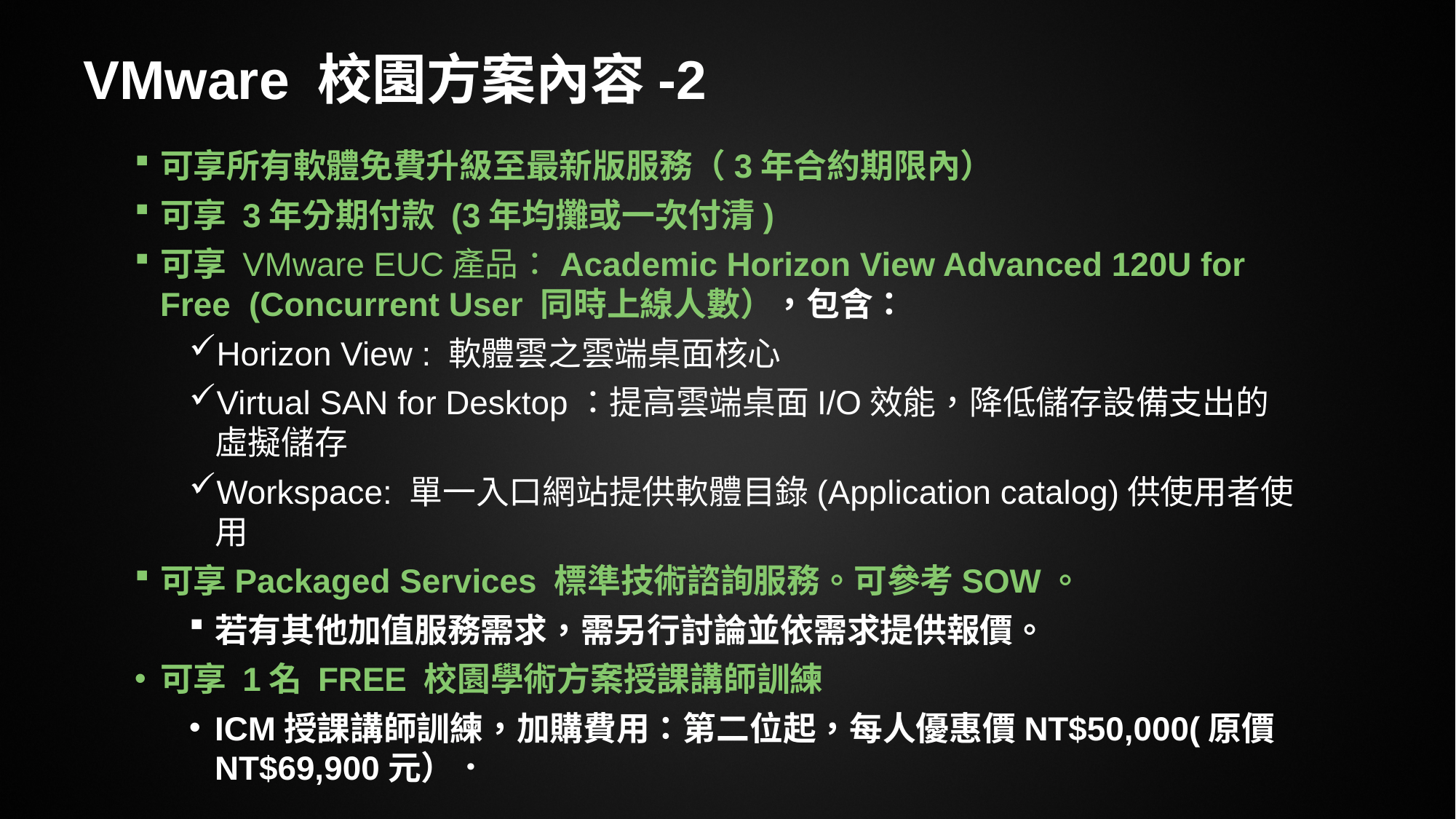

VMware 校園方案內容-2
可享所有軟體免費升級至最新版服務（3年合約期限內）
可享 3年分期付款 (3年均攤或一次付清)
可享 VMware EUC產品：Academic Horizon View Advanced 120U for Free  (Concurrent User 同時上線人數），包含：
Horizon View : 軟體雲之雲端桌面核心
Virtual SAN for Desktop：提高雲端桌面I/O效能，降低儲存設備支出的虛擬儲存
Workspace: 單一入口網站提供軟體目錄(Application catalog)供使用者使用
可享Packaged Services 標準技術諮詢服務。可參考SOW。
若有其他加值服務需求，需另行討論並依需求提供報價。
可享 1名 FREE 校園學術方案授課講師訓練
ICM授課講師訓練，加購費用：第二位起，每人優惠價NT$50,000(原價NT$69,900元）．